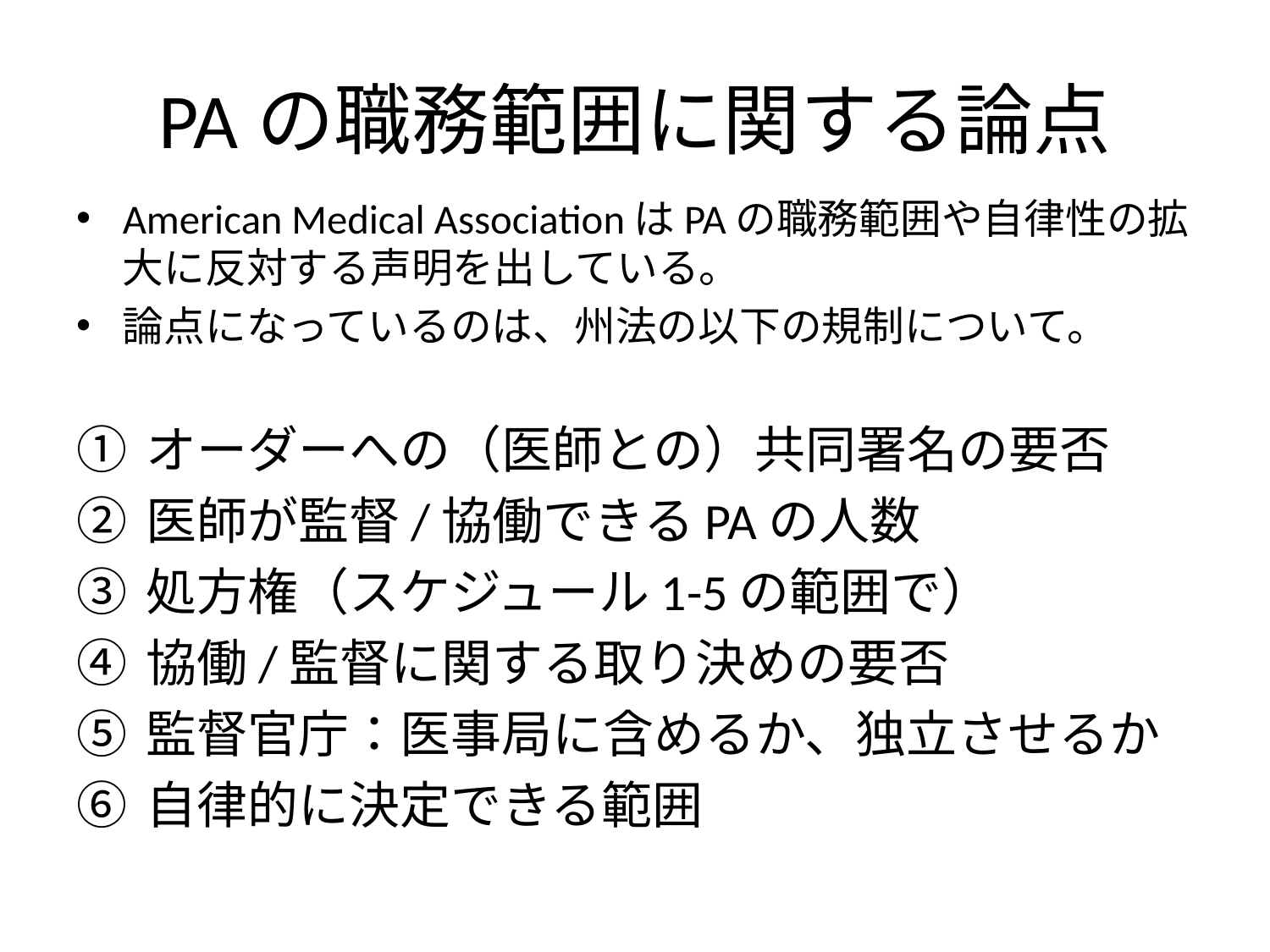

# PAの職務範囲に関する論点
American Medical AssociationはPAの職務範囲や自律性の拡大に反対する声明を出している。
論点になっているのは、州法の以下の規制について。

オーダーへの（医師との）共同署名の要否
医師が監督/協働できるPAの人数
処方権（スケジュール1-5の範囲で）
協働/監督に関する取り決めの要否
監督官庁：医事局に含めるか、独立させるか
自律的に決定できる範囲